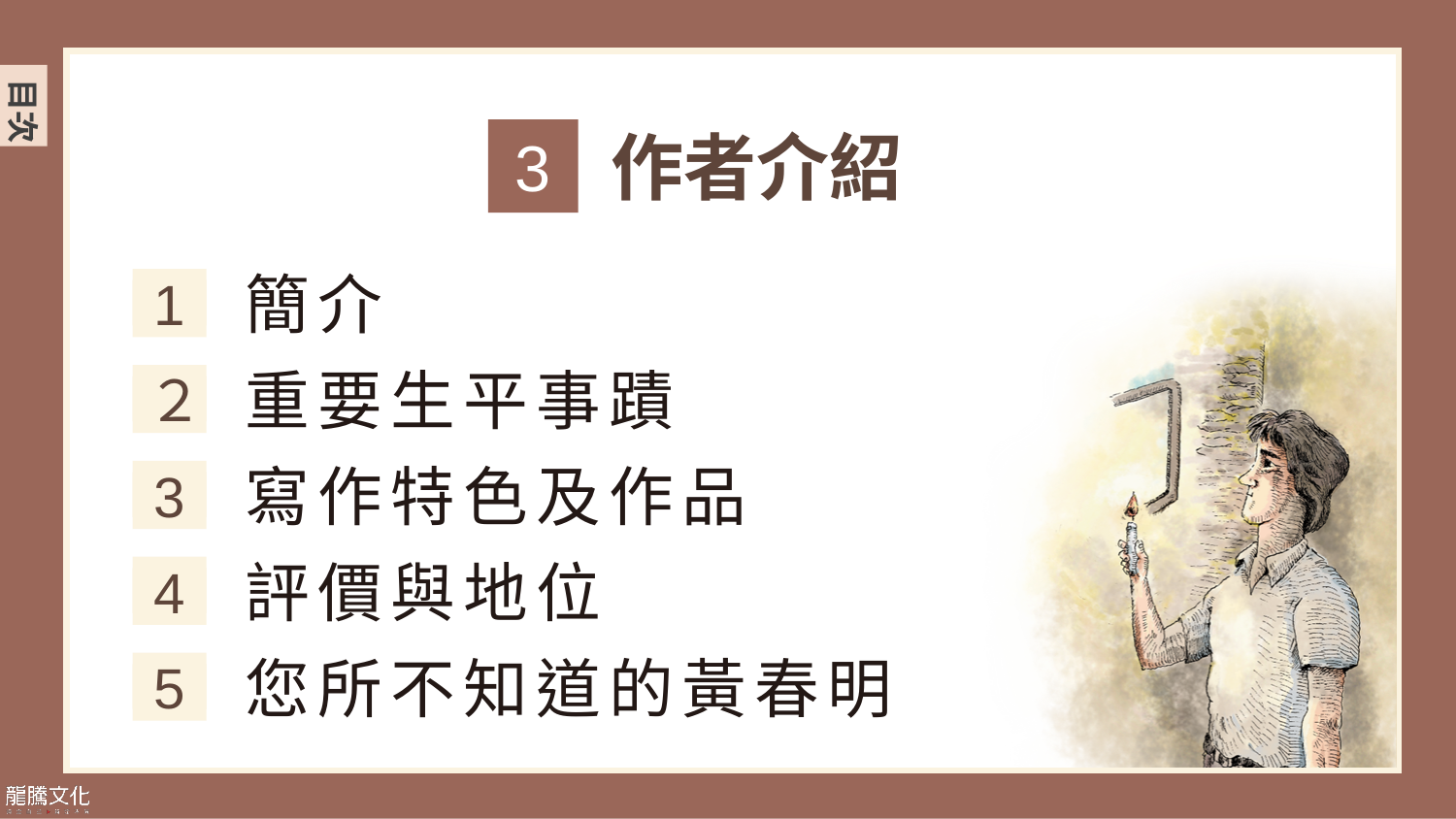

作者介紹
3
簡介

1
重要生平事蹟

２
寫作特色及作品

3
評價與地位

4
您所不知道的黃春明

5